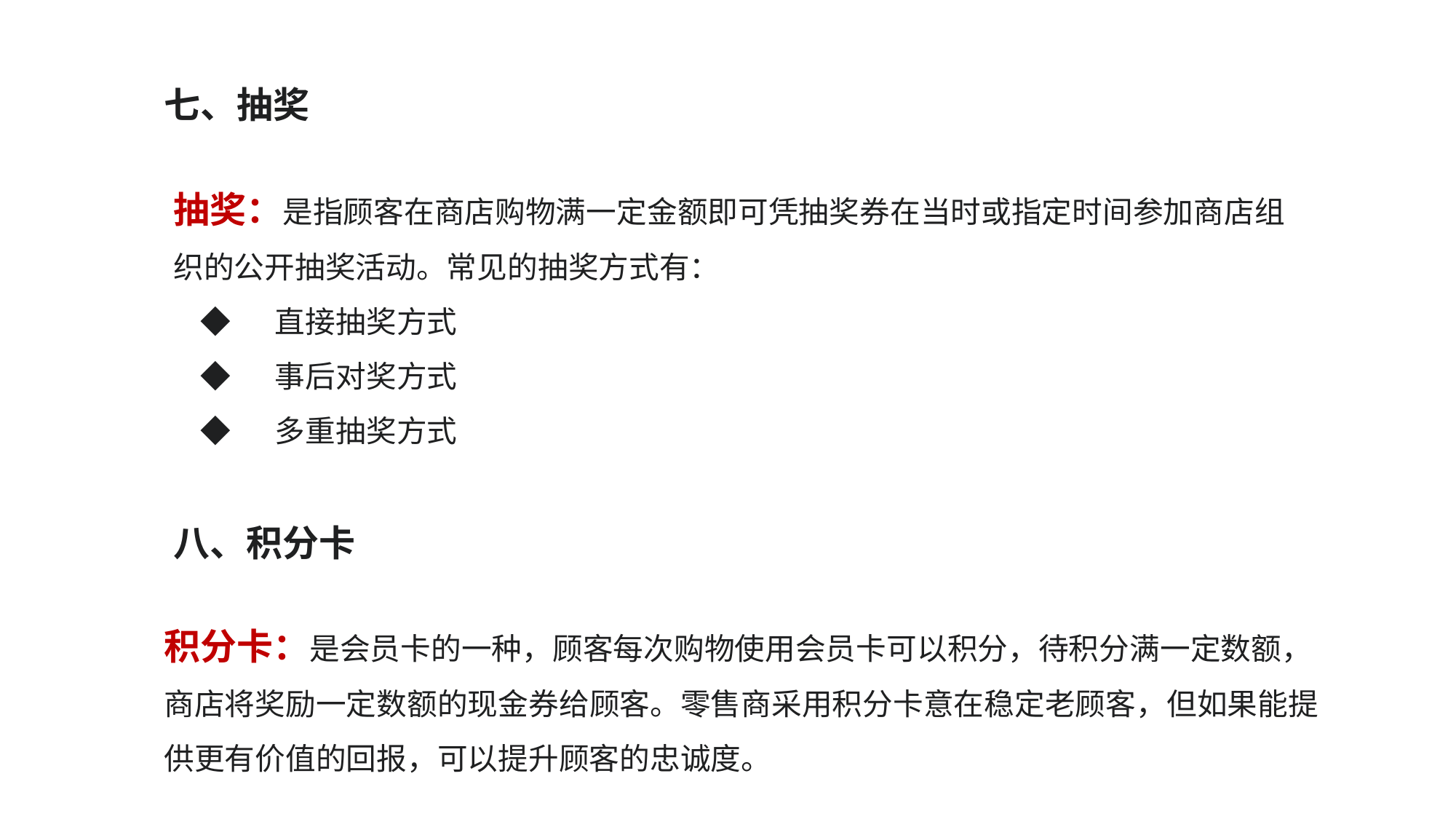

七、抽奖
抽奖：是指顾客在商店购物满一定金额即可凭抽奖券在当时或指定时间参加商店组织的公开抽奖活动。常见的抽奖方式有：
    ◆ 　直接抽奖方式
    ◆ 　事后对奖方式
    ◆ 　多重抽奖方式
八、积分卡
积分卡：是会员卡的一种，顾客每次购物使用会员卡可以积分，待积分满一定数额，商店将奖励一定数额的现金券给顾客。零售商采用积分卡意在稳定老顾客，但如果能提供更有价值的回报，可以提升顾客的忠诚度。